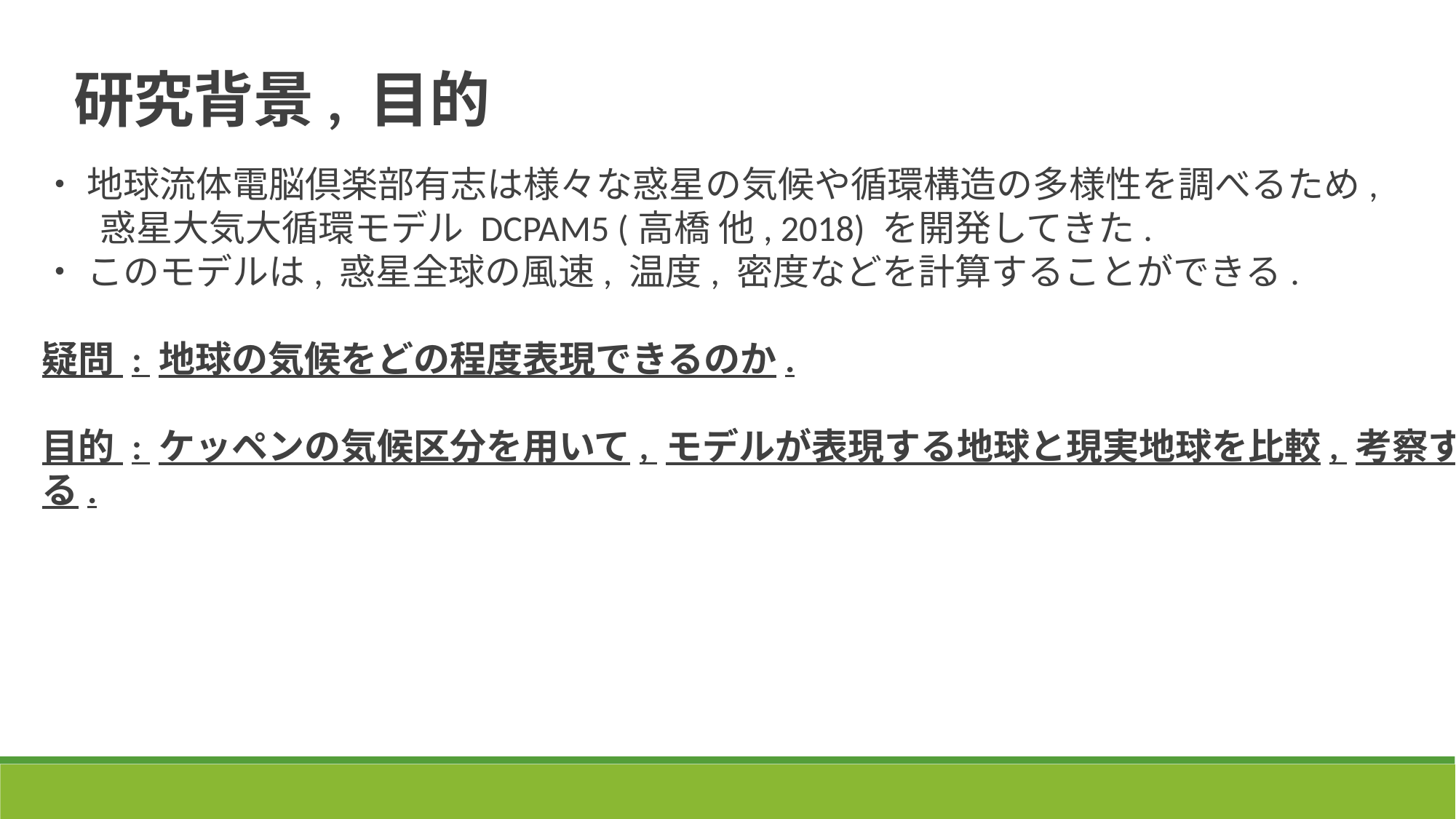

研究背景, 目的
・ 地球流体電脳倶楽部有志は様々な惑星の気候や循環構造の多様性を調べるため,                   惑星大気大循環モデル DCPAM5 (高橋 他, 2018) を開発してきた.
・ このモデルは, 惑星全球の風速, 温度, 密度などを計算することができる.

疑問 : 地球の気候をどの程度表現できるのか.

目的 : ケッペンの気候区分を用いて, モデルが表現する地球と現実地球を比較, 考察する.